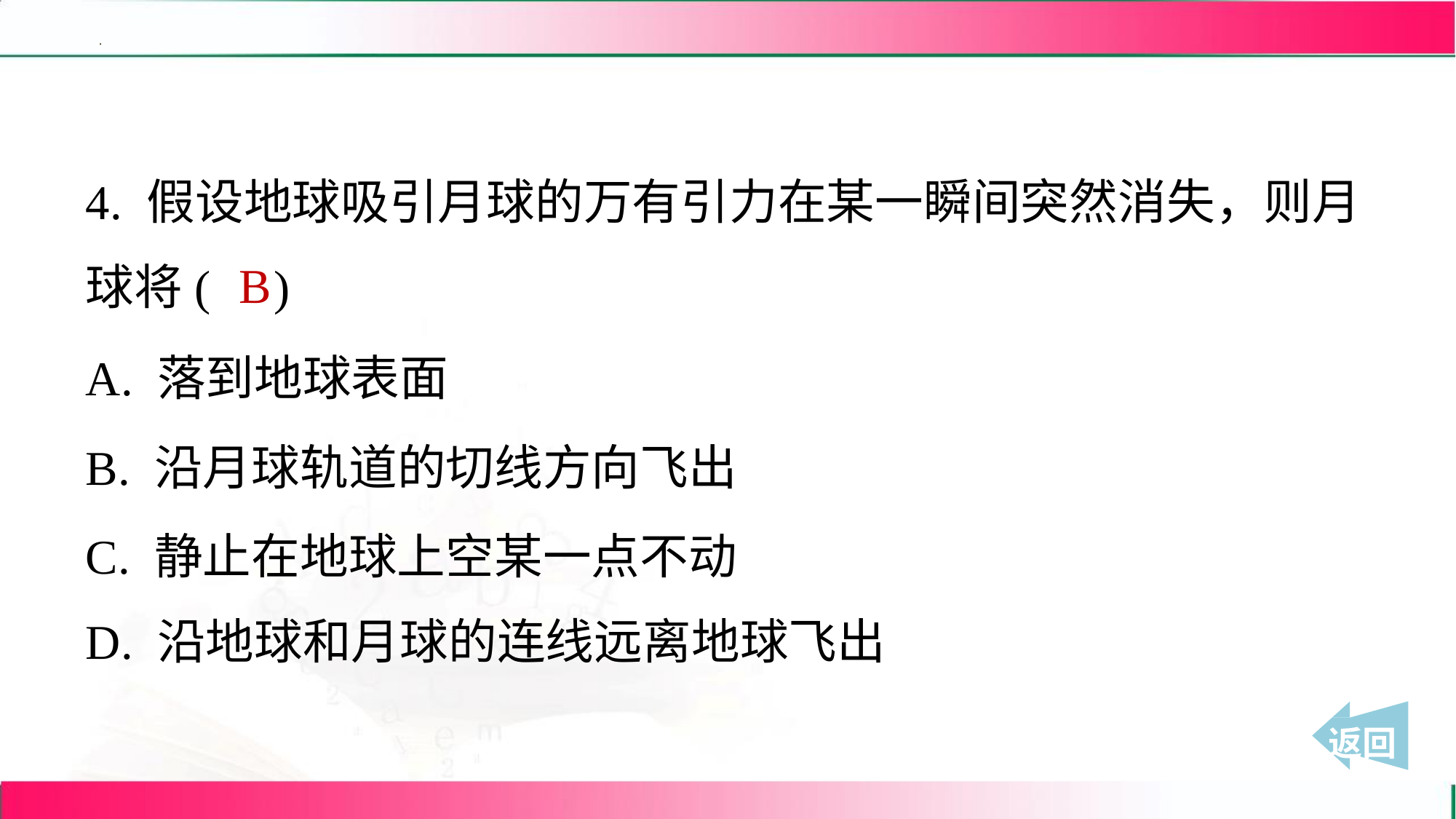

4. 假设地球吸引月球的万有引力在某一瞬间突然消失，则月
球将(     )
B
A. 落到地球表面
B. 沿月球轨道的切线方向飞出
C. 静止在地球上空某一点不动
D. 沿地球和月球的连线远离地球飞出
 返回